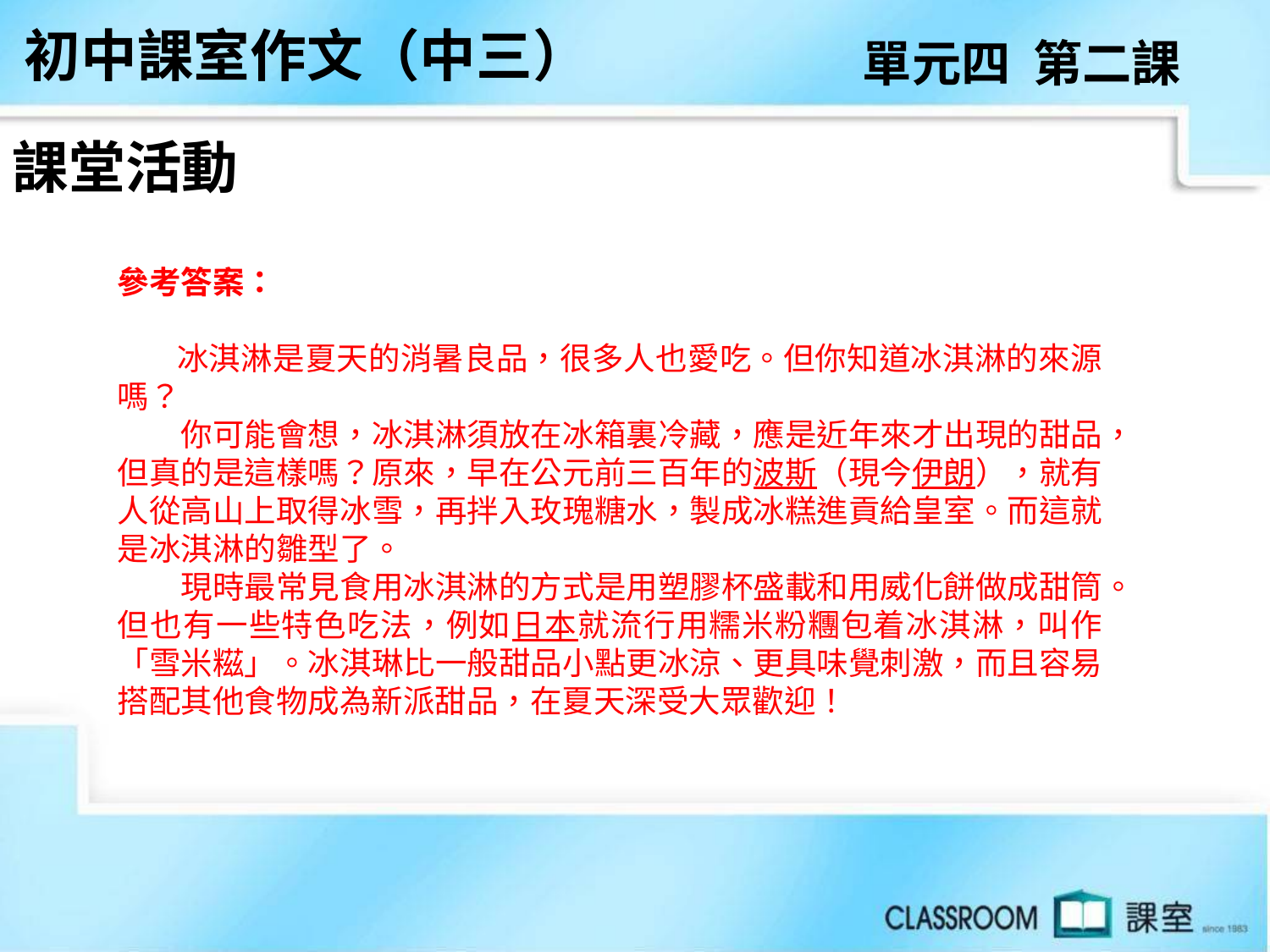

初中課室作文（中三）
單元四  第二課
課堂活動
參考答案：

       冰淇淋是夏天的消暑良品，很多人也愛吃。但你知道冰淇淋的來源嗎？
　　你可能會想，冰淇淋須放在冰箱裏冷藏，應是近年來才出現的甜品，但真的是這樣嗎？原來，早在公元前三百年的波斯（現今伊朗），就有人從高山上取得冰雪，再拌入玫瑰糖水，製成冰糕進貢給皇室。而這就是冰淇淋的雛型了。
　　現時最常見食用冰淇淋的方式是用塑膠杯盛載和用威化餅做成甜筒。但也有一些特色吃法，例如日本就流行用糯米粉糰包着冰淇淋，叫作「雪米糍」。冰淇琳比一般甜品小點更冰涼、更具味覺刺激，而且容易搭配其他食物成為新派甜品，在夏天深受大眾歡迎！